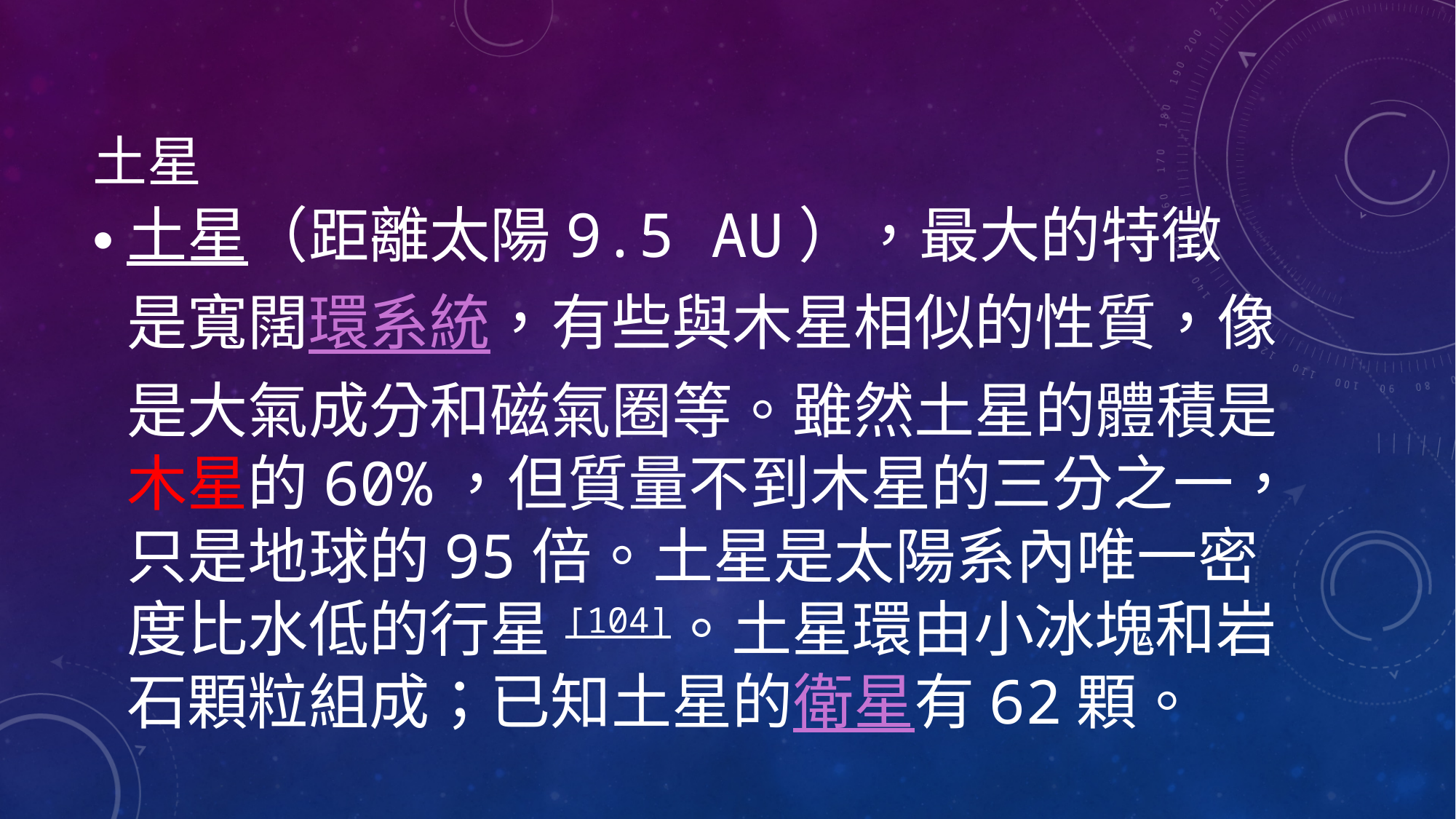

# 土星
土星（距離太陽9.5 AU），最大的特徵是寬闊環系統，有些與木星相似的性質，像是大氣成分和磁氣圈等。雖然土星的體積是木星的60%，但質量不到木星的三分之一，只是地球的95倍。土星是太陽系內唯一密度比水低的行星[104]。土星環由小冰塊和岩石顆粒組成；已知土星的衛星有62顆。